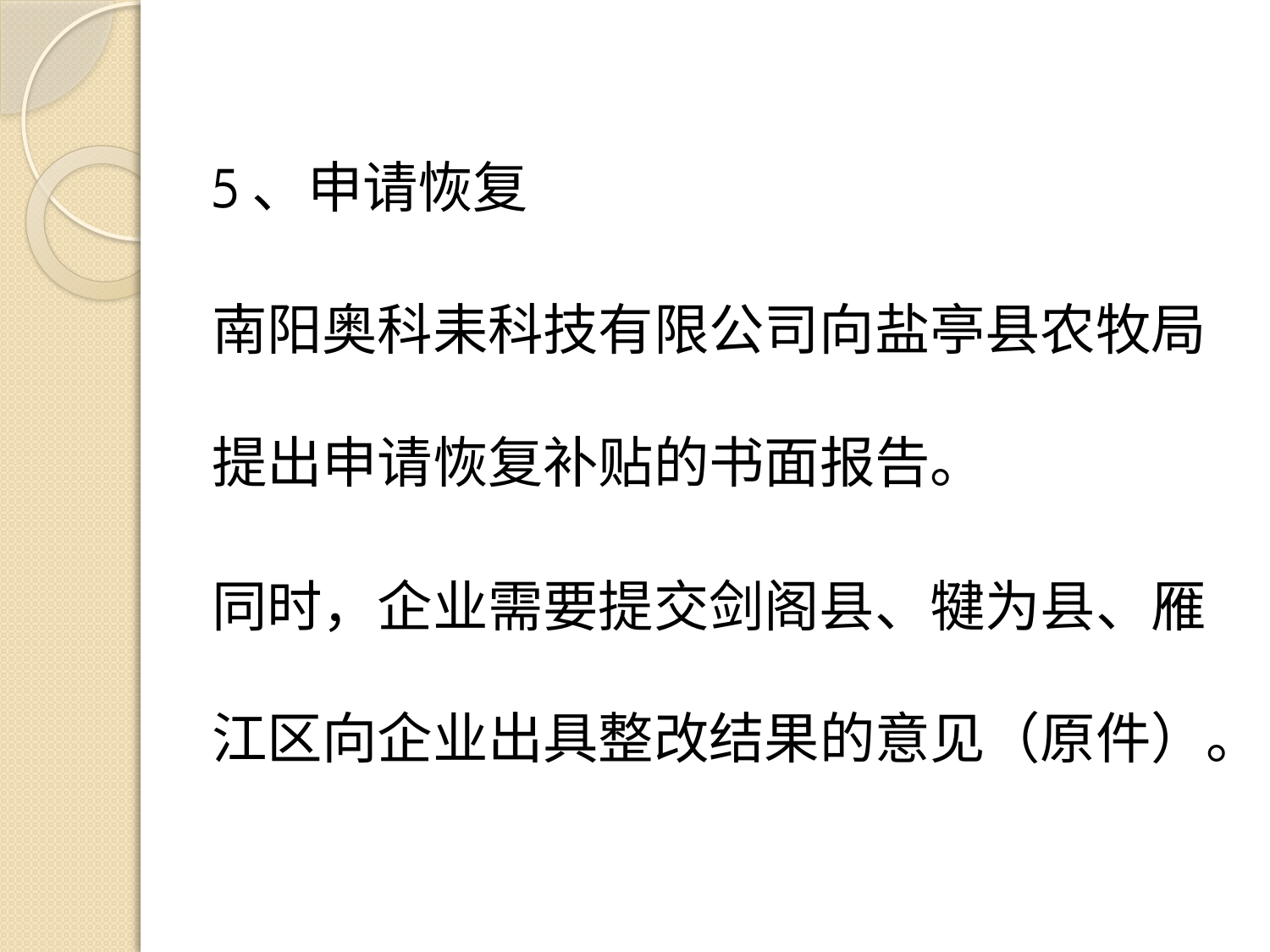

5、申请恢复
南阳奥科耒科技有限公司向盐亭县农牧局提出申请恢复补贴的书面报告。
同时，企业需要提交剑阁县、犍为县、雁江区向企业出具整改结果的意见（原件）。